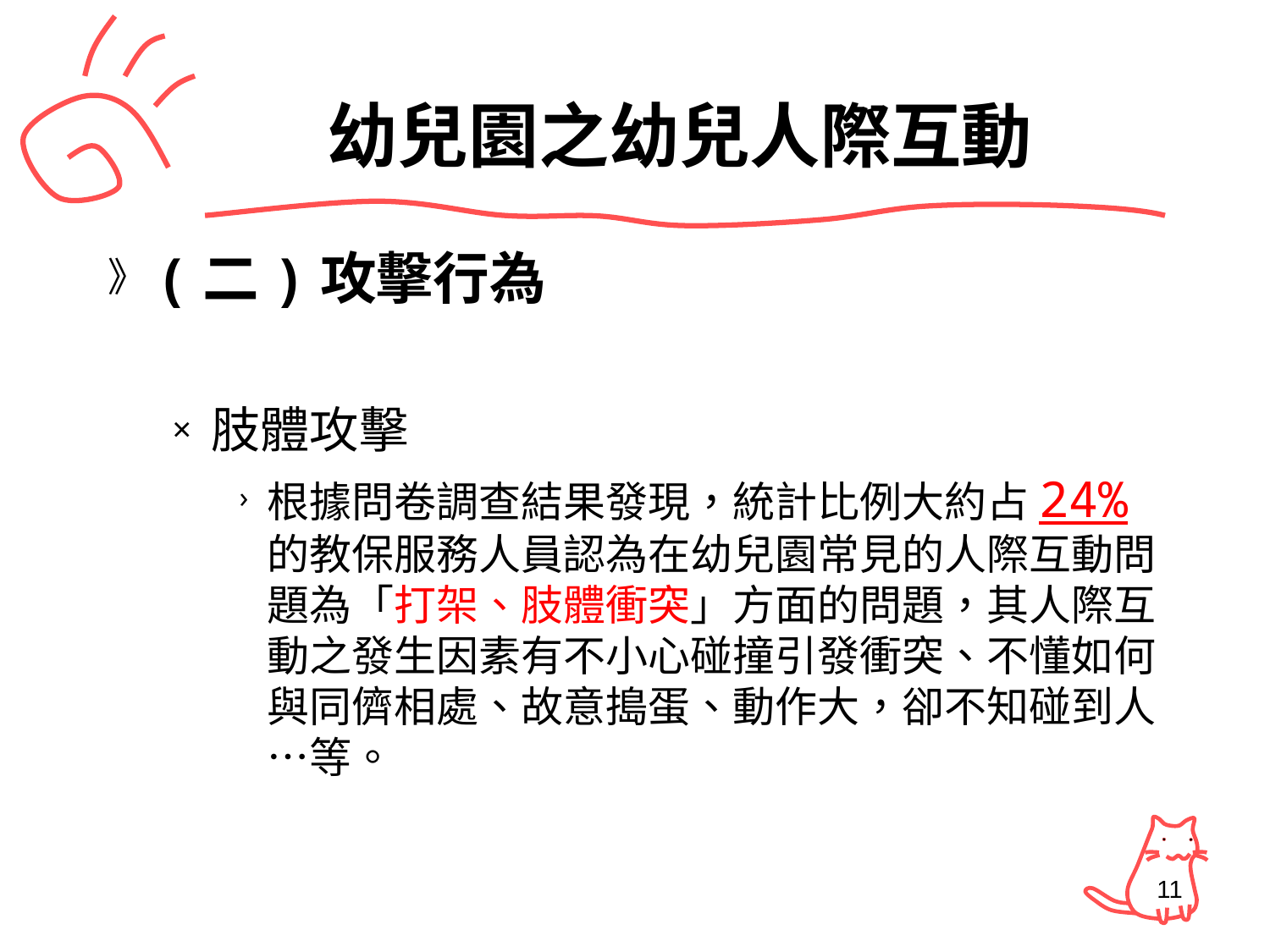

# 幼兒園之幼兒人際互動
(二)攻擊行為

肢體攻擊
根據問卷調查結果發現，統計比例大約占24%的教保服務人員認為在幼兒園常見的人際互動問題為「打架、肢體衝突」方面的問題，其人際互動之發生因素有不小心碰撞引發衝突、不懂如何與同儕相處、故意搗蛋、動作大，卻不知碰到人…等。

11